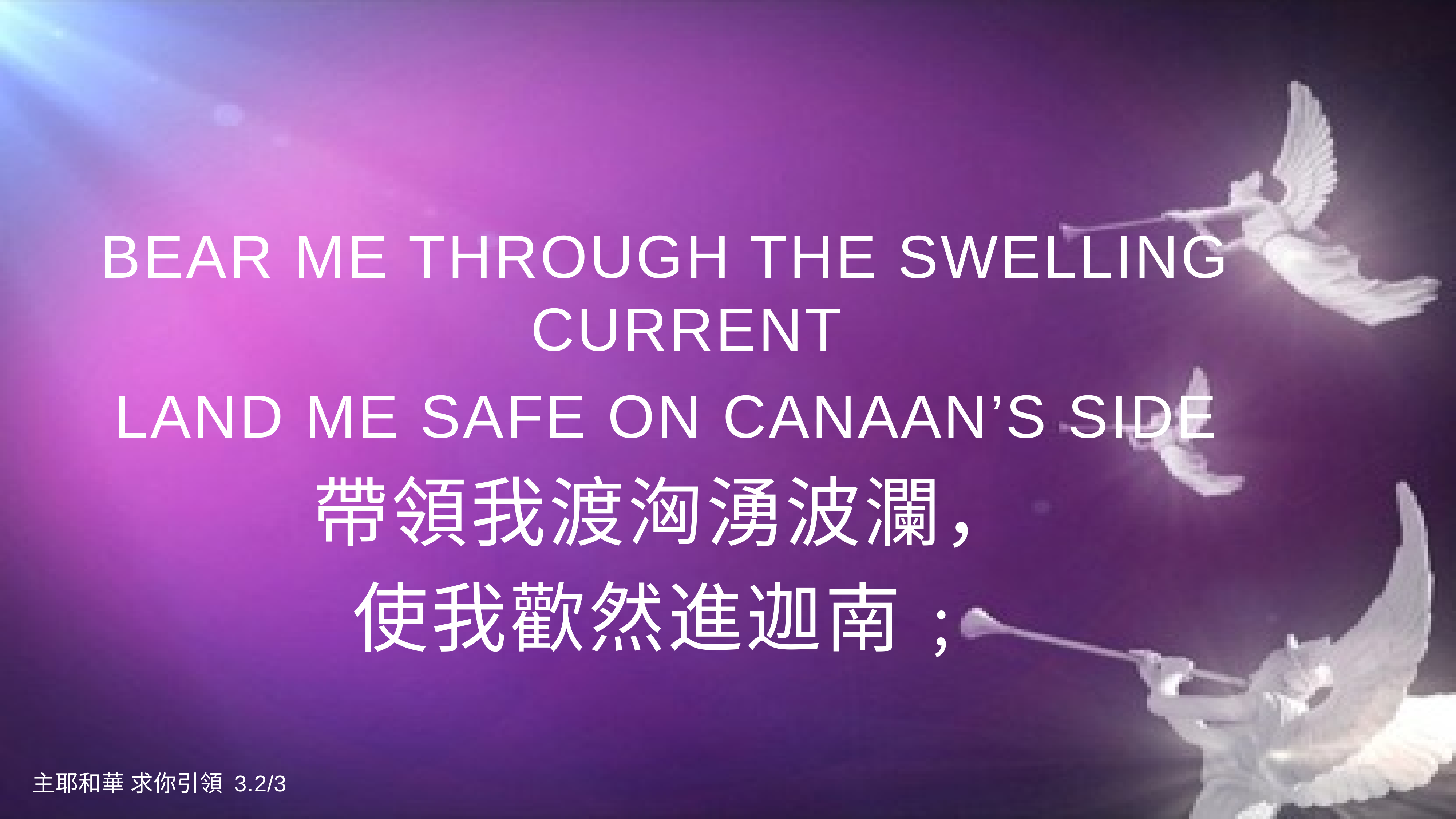

Bear me through the swelling current
Land me safe on Canaan’s side
帶領我渡洶湧波瀾，
使我歡然進迦南﹔
主耶和華 求你引領 3.2/3